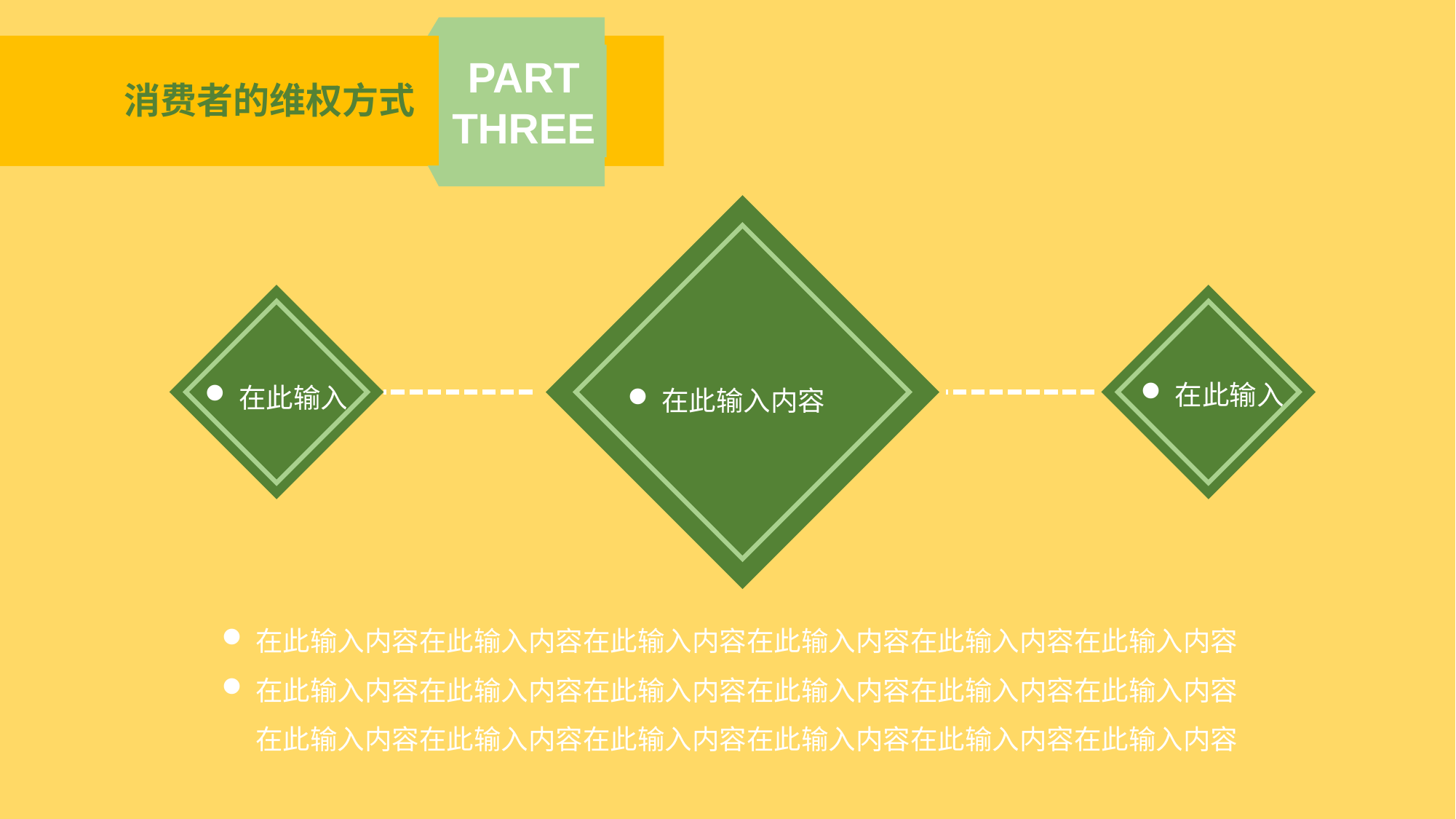

PART THREE

消费者的维权方式

在此输入
在此输入
在此输入内容
在此输入内容在此输入内容在此输入内容在此输入内容在此输入内容在此输入内容
在此输入内容在此输入内容在此输入内容在此输入内容在此输入内容在此输入内容在此输入内容在此输入内容在此输入内容在此输入内容在此输入内容在此输入内容